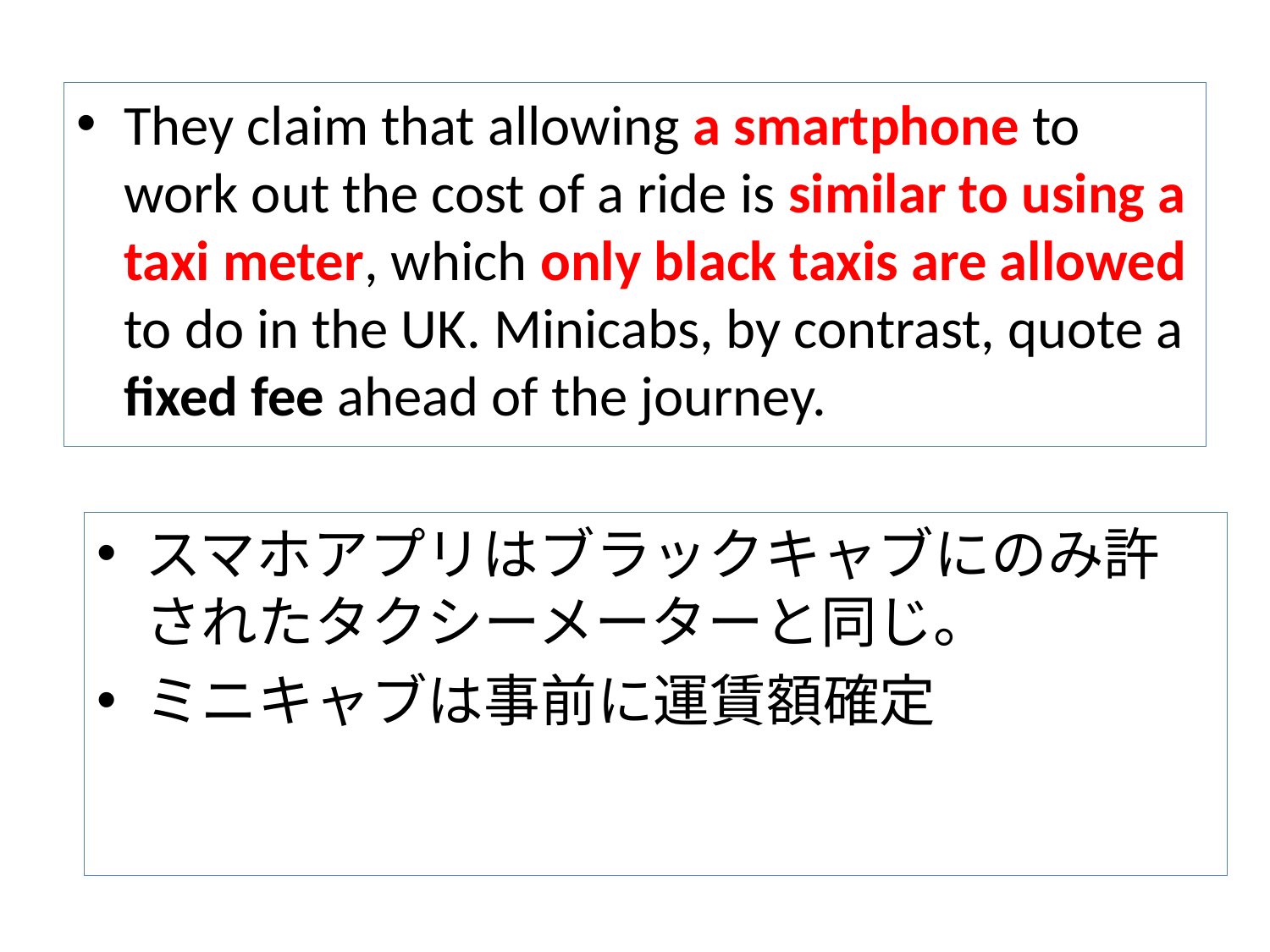

They claim that allowing a smartphone to work out the cost of a ride is similar to using a taxi meter, which only black taxis are allowed to do in the UK. Minicabs, by contrast, quote a fixed fee ahead of the journey.

スマホアプリはブラックキャブにのみ許されたタクシーメーターと同じ。
ミニキャブは事前に運賃額確定